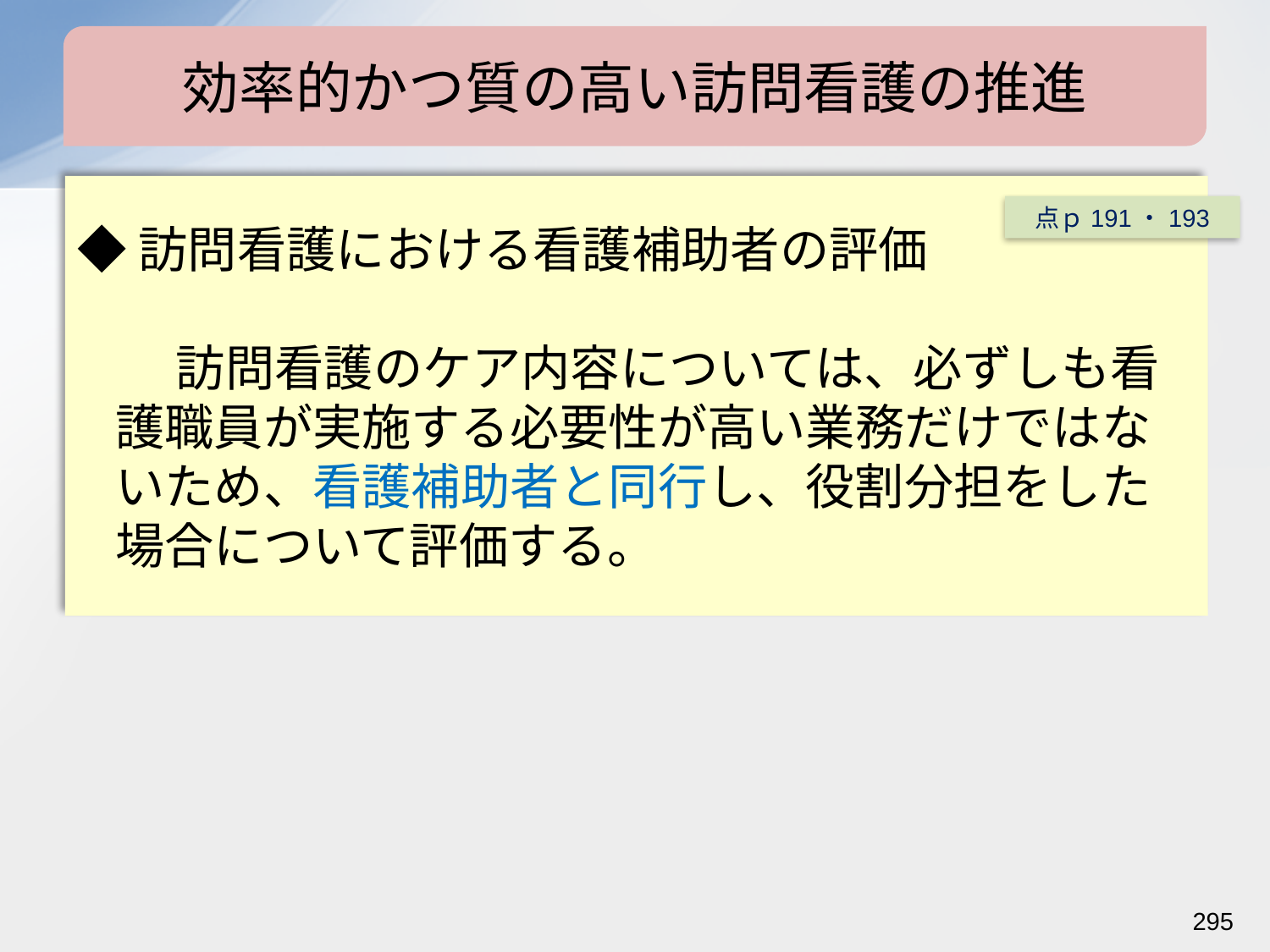

効率的かつ質の高い訪問看護の推進
◆訪問看護における看護補助者の評価

　訪問看護のケア内容については、必ずしも看護職員が実施する必要性が高い業務だけではないため、看護補助者と同行し、役割分担をした場合について評価する。
点ｐ191・193
295